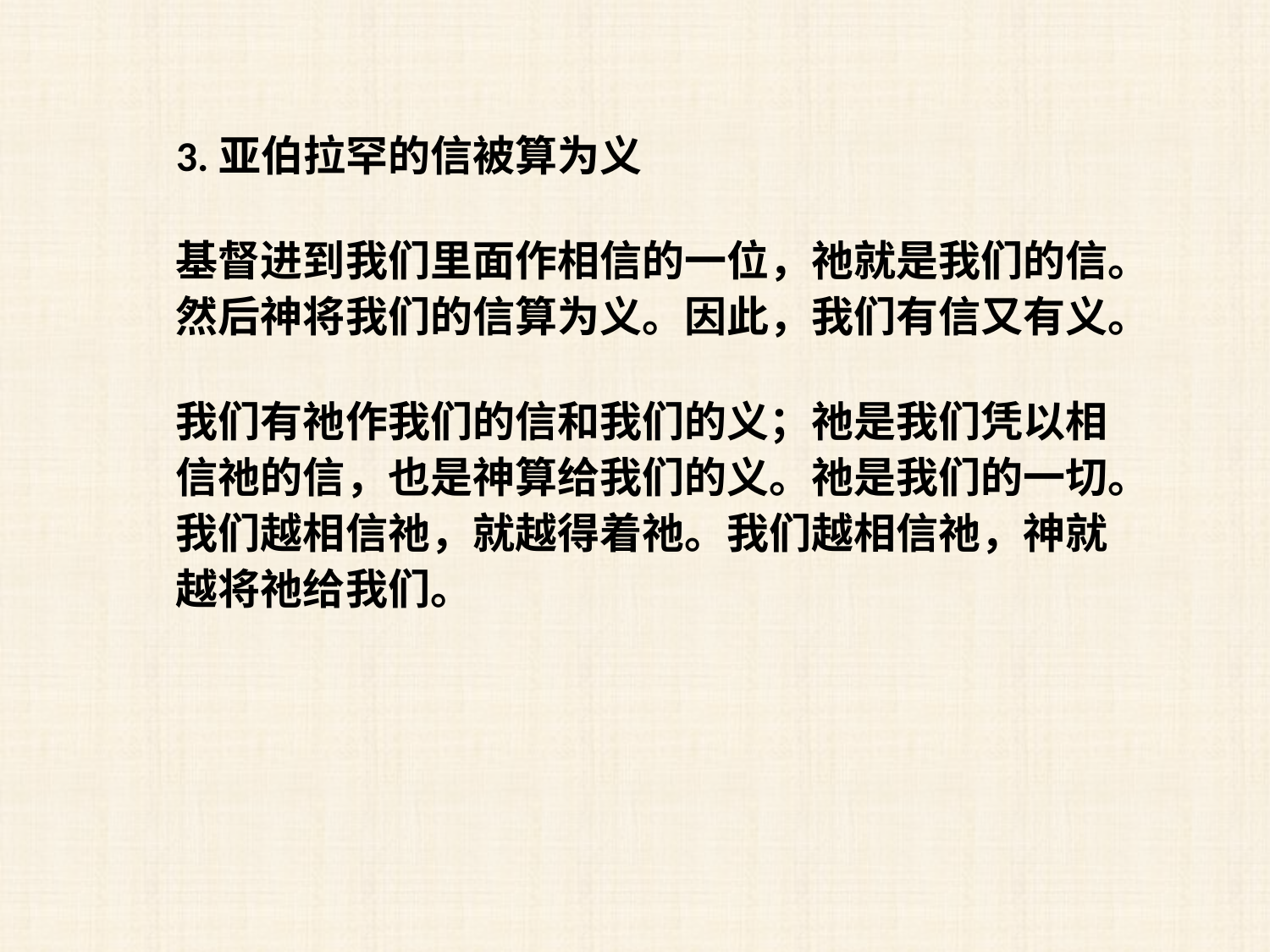

3.亚伯拉罕的信被算为义
基督进到我们里面作相信的一位，祂就是我们的信。然后神将我们的信算为义。因此，我们有信又有义。
我们有祂作我们的信和我们的义；祂是我们凭以相信祂的信，也是神算给我们的义。祂是我们的一切。我们越相信祂，就越得着祂。我们越相信祂，神就越将祂给我们。